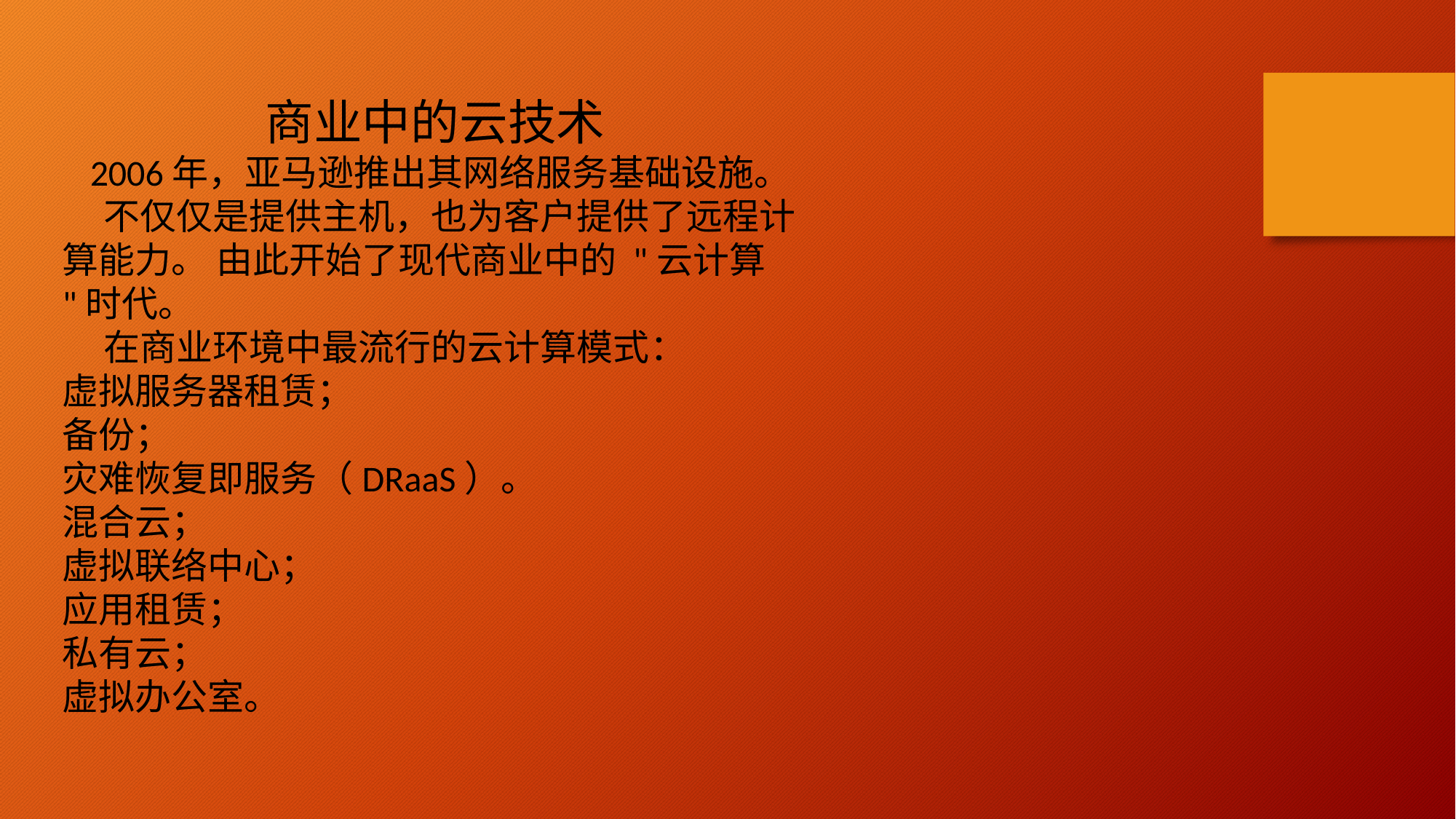

商业中的云技术
    2006年，亚马逊推出其网络服务基础设施。
    不仅仅是提供主机，也为客户提供了远程计算能力。 由此开始了现代商业中的 "云计算 "时代。
    在商业环境中最流行的云计算模式：
虚拟服务器租赁；
备份；
灾难恢复即服务（DRaaS）。
混合云；
虚拟联络中心；
应用租赁；
私有云；
虚拟办公室。